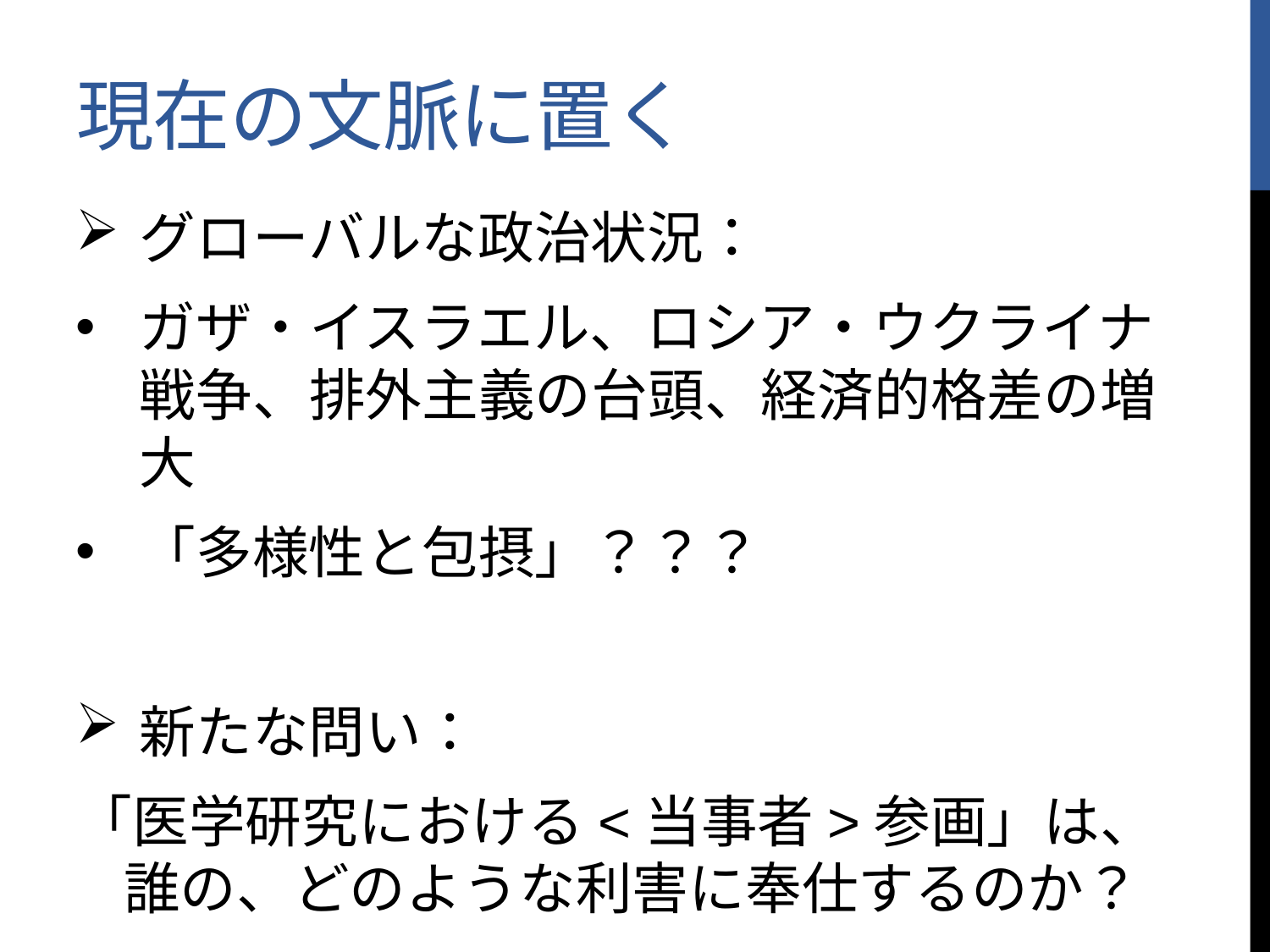

# 現在の文脈に置く
グローバルな政治状況：
ガザ・イスラエル、ロシア・ウクライナ戦争、排外主義の台頭、経済的格差の増大
「多様性と包摂」？？？

新たな問い：
「医学研究における<当事者>参画」は、誰の、どのような利害に奉仕するのか？